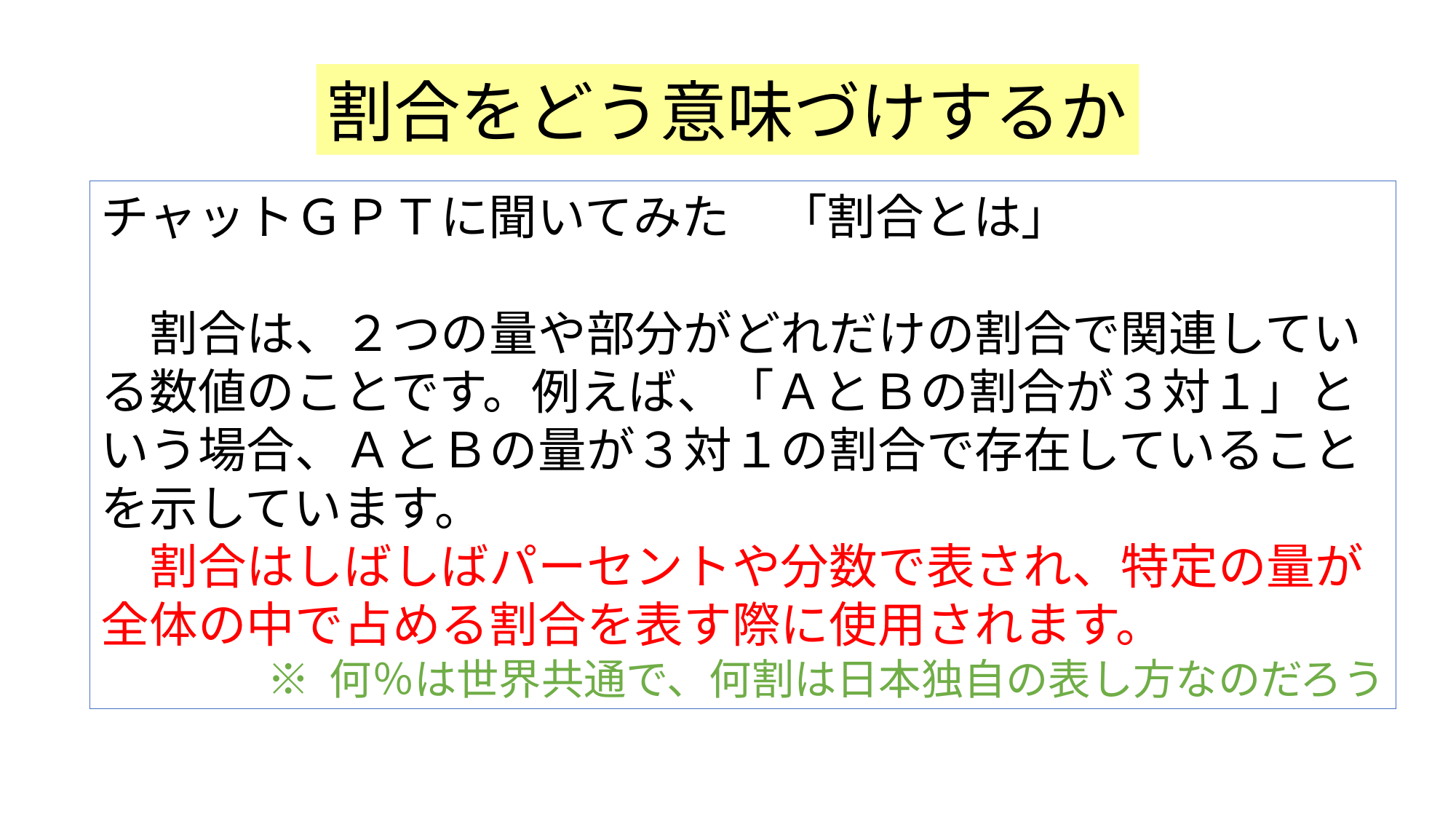

割合をどう意味づけするか
チャットＧＰＴに聞いてみた　「割合とは」

　割合は、２つの量や部分がどれだけの割合で関連している数値のことです。例えば、「ＡとＢの割合が３対１」という場合、ＡとＢの量が３対１の割合で存在していることを示しています。
　割合はしばしばパーセントや分数で表され、特定の量が全体の中で占める割合を表す際に使用されます。
※ 何％は世界共通で、何割は日本独自の表し方なのだろう